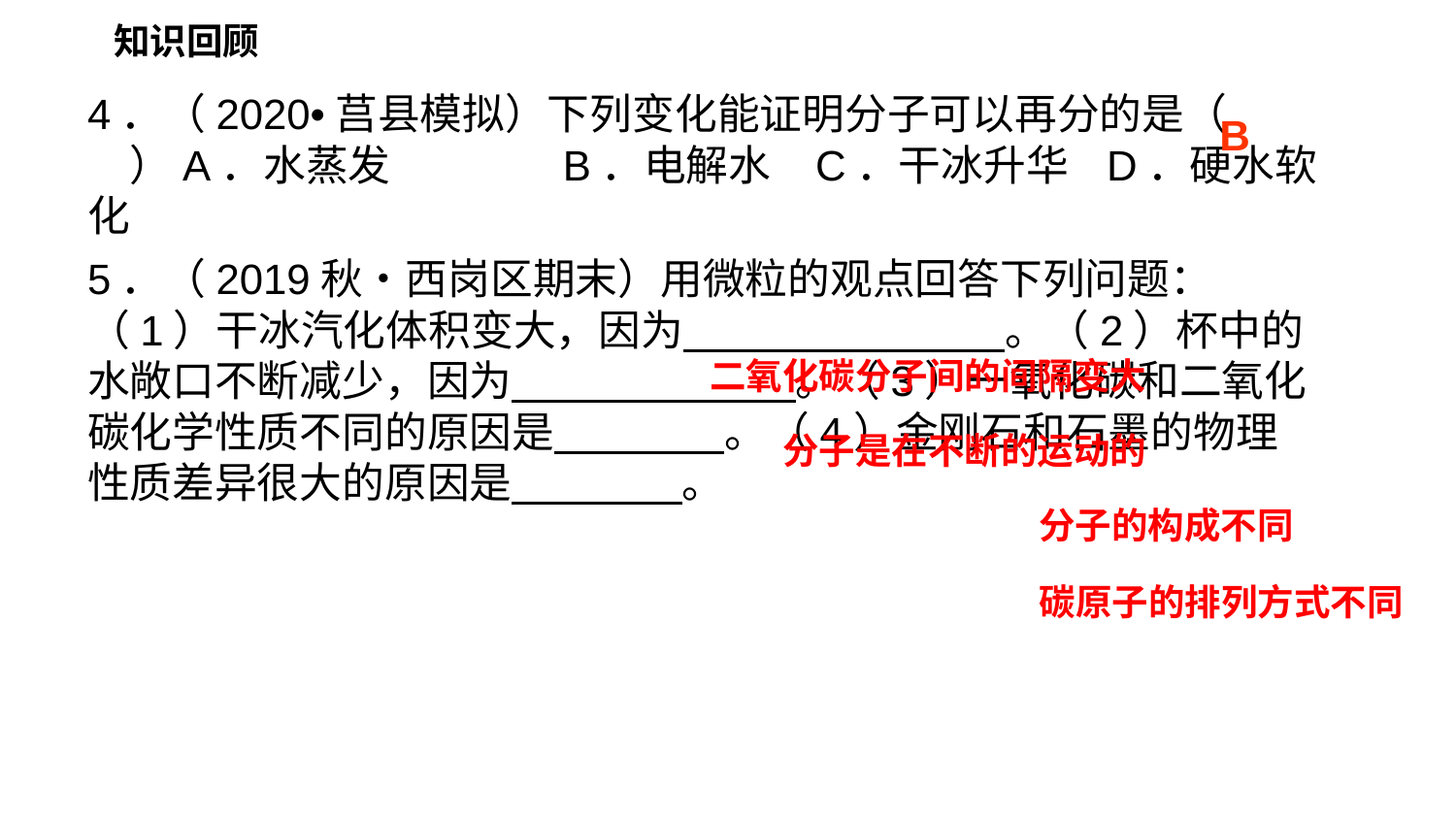

知识回顾
4．（2020•莒县模拟）下列变化能证明分子可以再分的是（　　）A．水蒸发	   B．电解水	C．干冰升华	D．硬水软化

B
5．（2019秋•西岗区期末）用微粒的观点回答下列问题：（1）干冰汽化体积变大，因为　                         　。（2）杯中的水敞口不断减少，因为　                     　。（3）一氧化碳和二氧化碳化学性质不同的原因是　         　。（4）金刚石和石墨的物理性质差异很大的原因是　         　。

二氧化碳分子间的间隔变大
分子是在不断的运动的
分子的构成不同
碳原子的排列方式不同